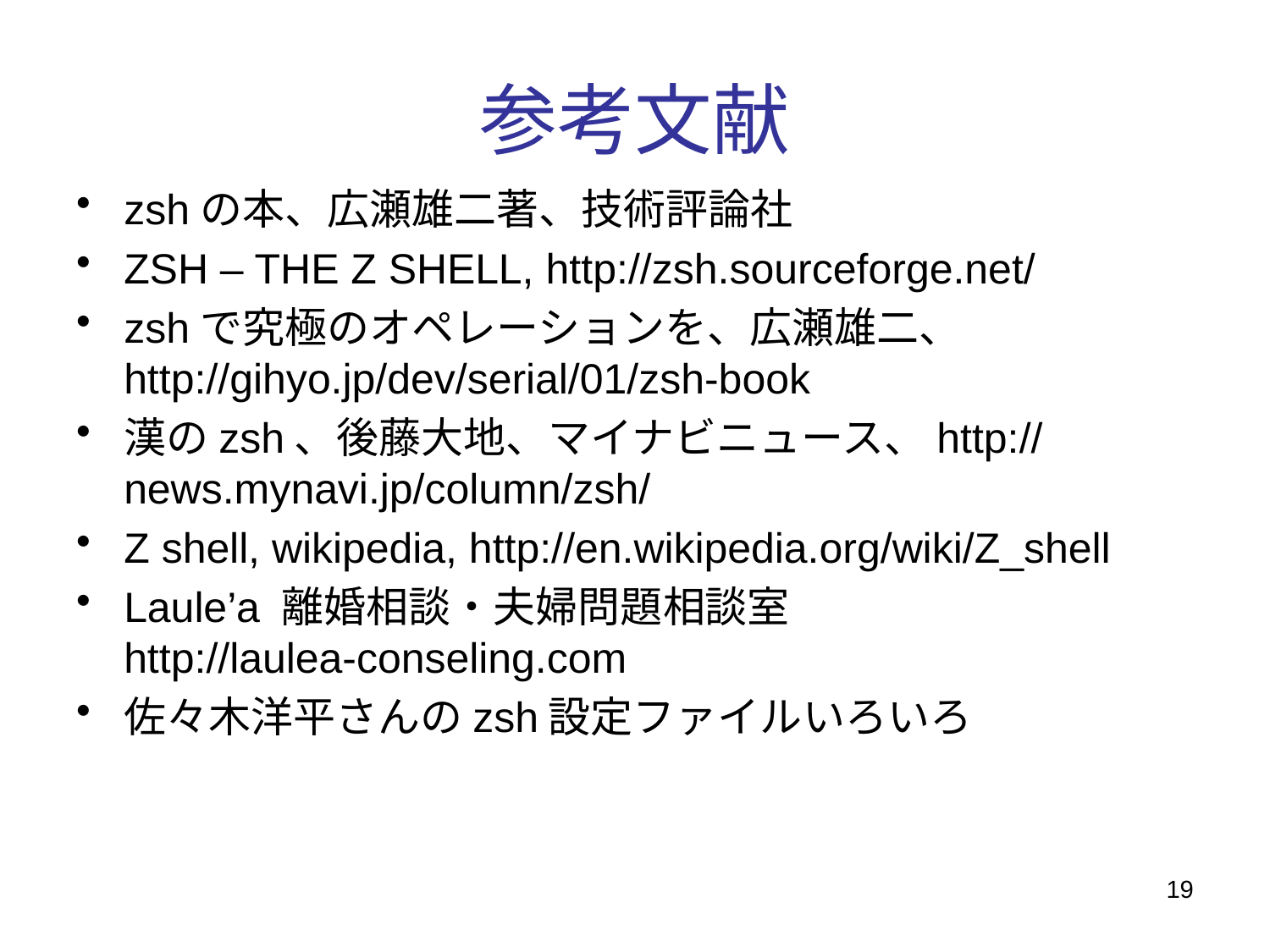

# 参考文献
zshの本、広瀬雄二著、技術評論社
ZSH – THE Z SHELL, http://zsh.sourceforge.net/
zshで究極のオペレーションを、広瀬雄二、 http://gihyo.jp/dev/serial/01/zsh-book
漢のzsh、後藤大地、マイナビニュース、http://news.mynavi.jp/column/zsh/
Z shell, wikipedia, http://en.wikipedia.org/wiki/Z_shell
Laule’a 離婚相談・夫婦問題相談室
http://laulea-conseling.com
佐々木洋平さんのzsh設定ファイルいろいろ

19